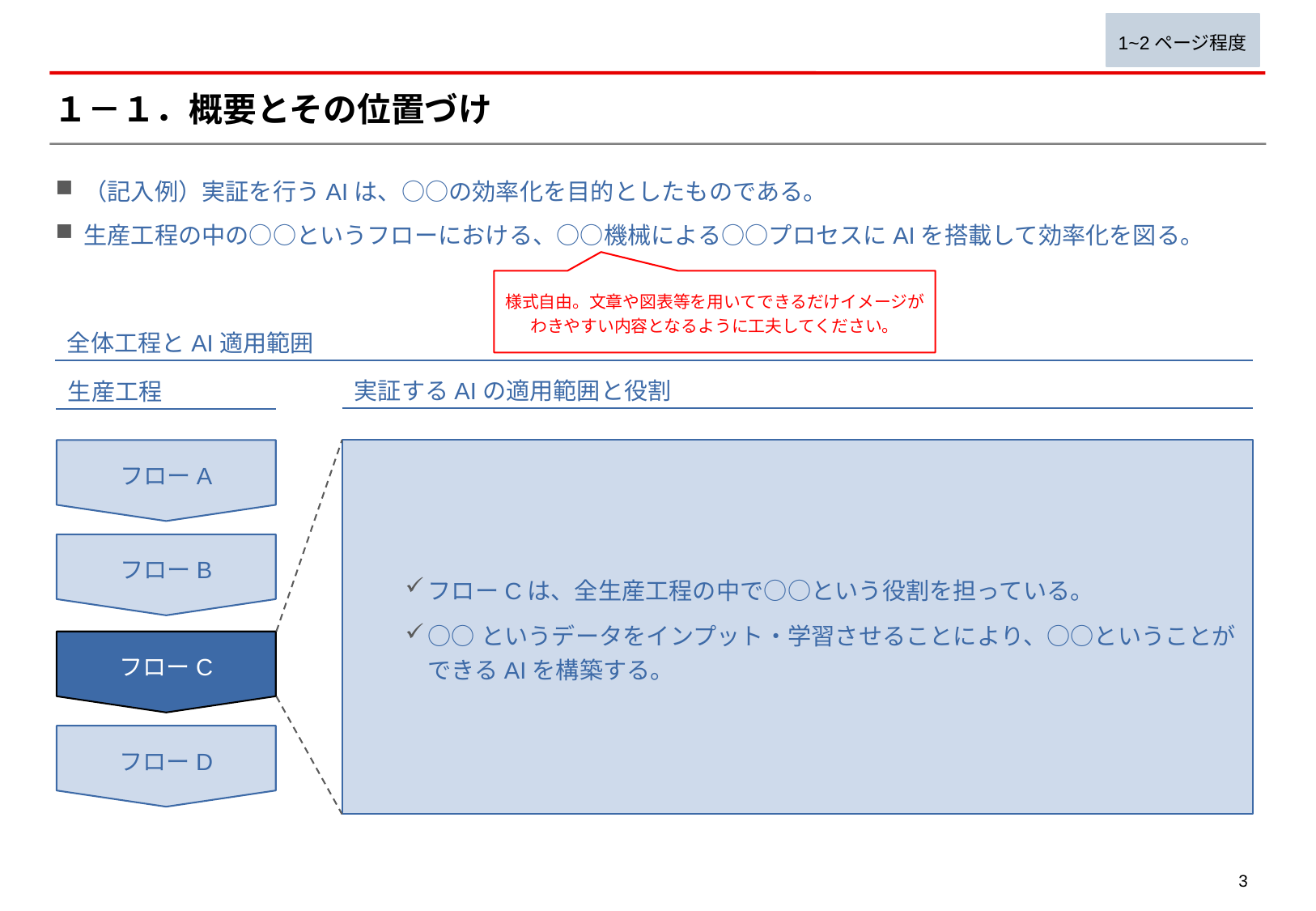

1~2ページ程度
# １－１．概要とその位置づけ
（記入例）実証を行うAIは、○○の効率化を目的としたものである。
生産工程の中の○○というフローにおける、○○機械による○○プロセスにAIを搭載して効率化を図る。
様式自由。文章や図表等を用いてできるだけイメージが
わきやすい内容となるように工夫してください。
全体工程とAI適用範囲
実証するAIの適用範囲と役割
生産工程
フローA
フローB
フローC
フローD
フローCは、全生産工程の中で○○という役割を担っている。
○○というデータをインプット・学習させることにより、○○ということができるAIを構築する。